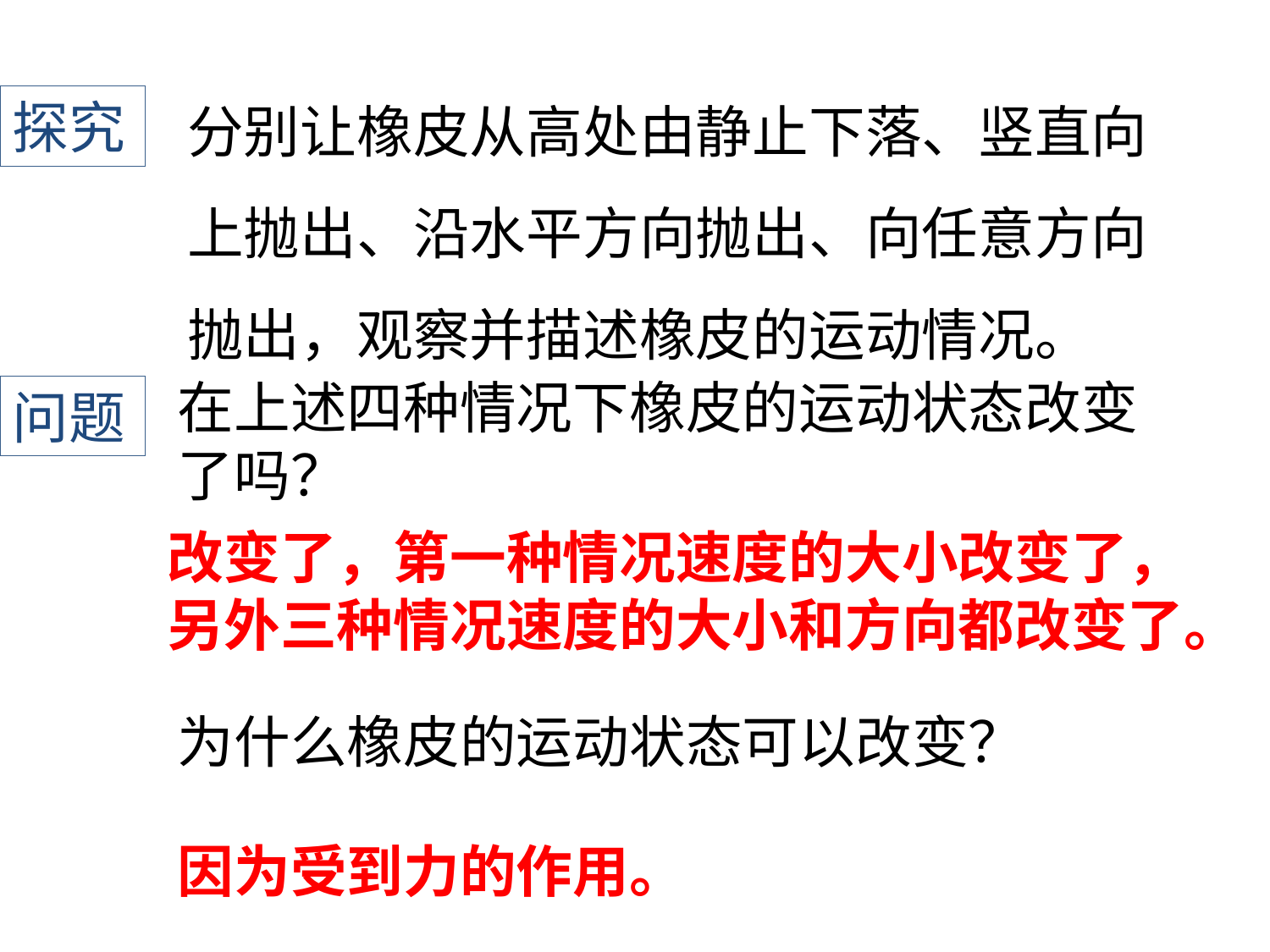

分别让橡皮从高处由静止下落、竖直向上抛出、沿水平方向抛出、向任意方向抛出，观察并描述橡皮的运动情况。
探究
在上述四种情况下橡皮的运动状态改变了吗？
问题
改变了，第一种情况速度的大小改变了，另外三种情况速度的大小和方向都改变了。
为什么橡皮的运动状态可以改变？
因为受到力的作用。